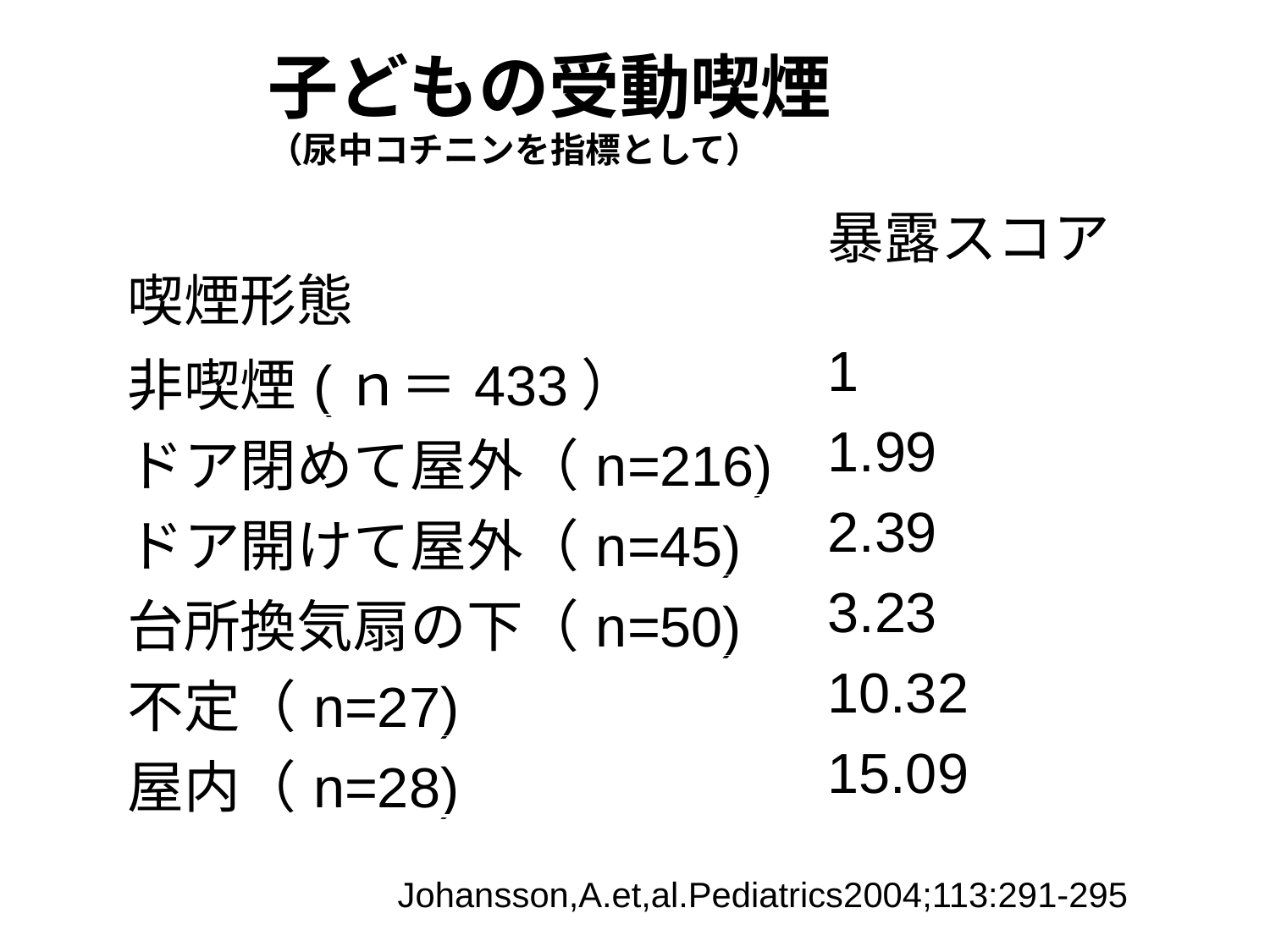

子どもの受動喫煙
（尿中コチニンを指標として）
| 喫煙形態 | 暴露スコア |
| --- | --- |
| 非喫煙(ｎ＝433） | 1 |
| ドア閉めて屋外（n=216) | 1.99 |
| ドア開けて屋外（n=45) | 2.39 |
| 台所換気扇の下（n=50) | 3.23 |
| 不定（n=27) | 10.32 |
| 屋内（n=28) | 15.09 |
Johansson,A.et,al.Pediatrics2004;113:291-295